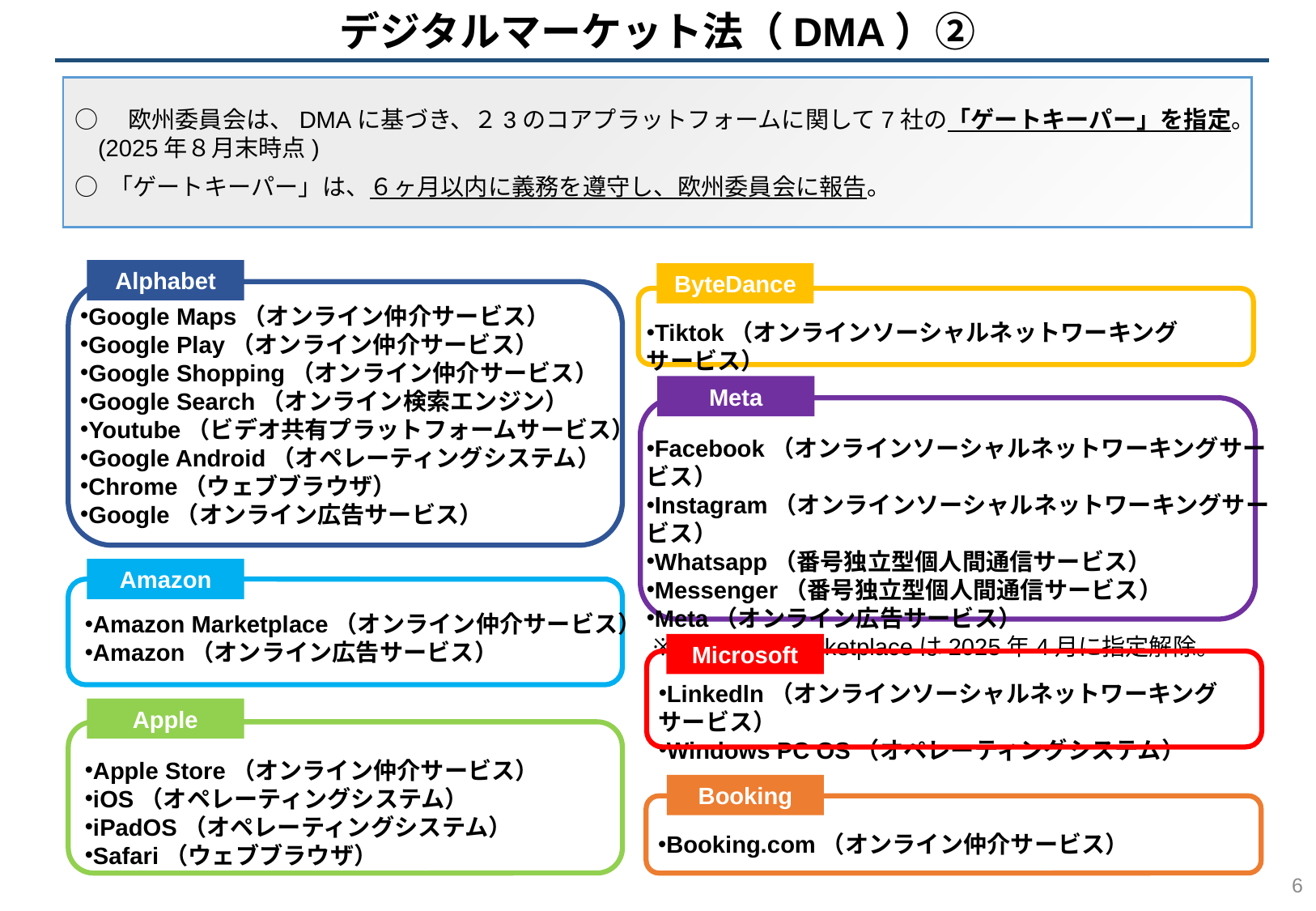

デジタルマーケット法（DMA）②
○　欧州委員会は、DMAに基づき、２3のコアプラットフォームに関して7社の「ゲートキーパー」を指定。(2025年８月末時点)
○ 「ゲートキーパー」は、６ヶ月以内に義務を遵守し、欧州委員会に報告。
Alphabet
ByteDance

Google Maps（オンライン仲介サービス）
Google Play（オンライン仲介サービス）
Google Shopping（オンライン仲介サービス）
Google Search（オンライン検索エンジン）
Youtube（ビデオ共有プラットフォームサービス）
Google Android（オペレーティングシステム）
Chrome（ウェブブラウザ）
Google（オンライン広告サービス）
Tiktok（オンラインソーシャルネットワーキングサービス）
Meta

Facebook（オンラインソーシャルネットワーキングサービス）
Instagram（オンラインソーシャルネットワーキングサービス）
Whatsapp（番号独立型個人間通信サービス）
Messenger（番号独立型個人間通信サービス）
Meta（オンライン広告サービス）
 ※ Facebook Marketplaceは2025年4月に指定解除。
Amazon

Amazon Marketplace（オンライン仲介サービス）
Amazon（オンライン広告サービス）
Microsoft

Linkedln（オンラインソーシャルネットワーキングサービス）
Windows PC OS（オペレーティングシステム）
Apple

Apple Store（オンライン仲介サービス）
iOS（オペレーティングシステム）
iPadOS（オペレーティングシステム）
Safari（ウェブブラウザ）
Booking

Booking.com（オンライン仲介サービス）
6